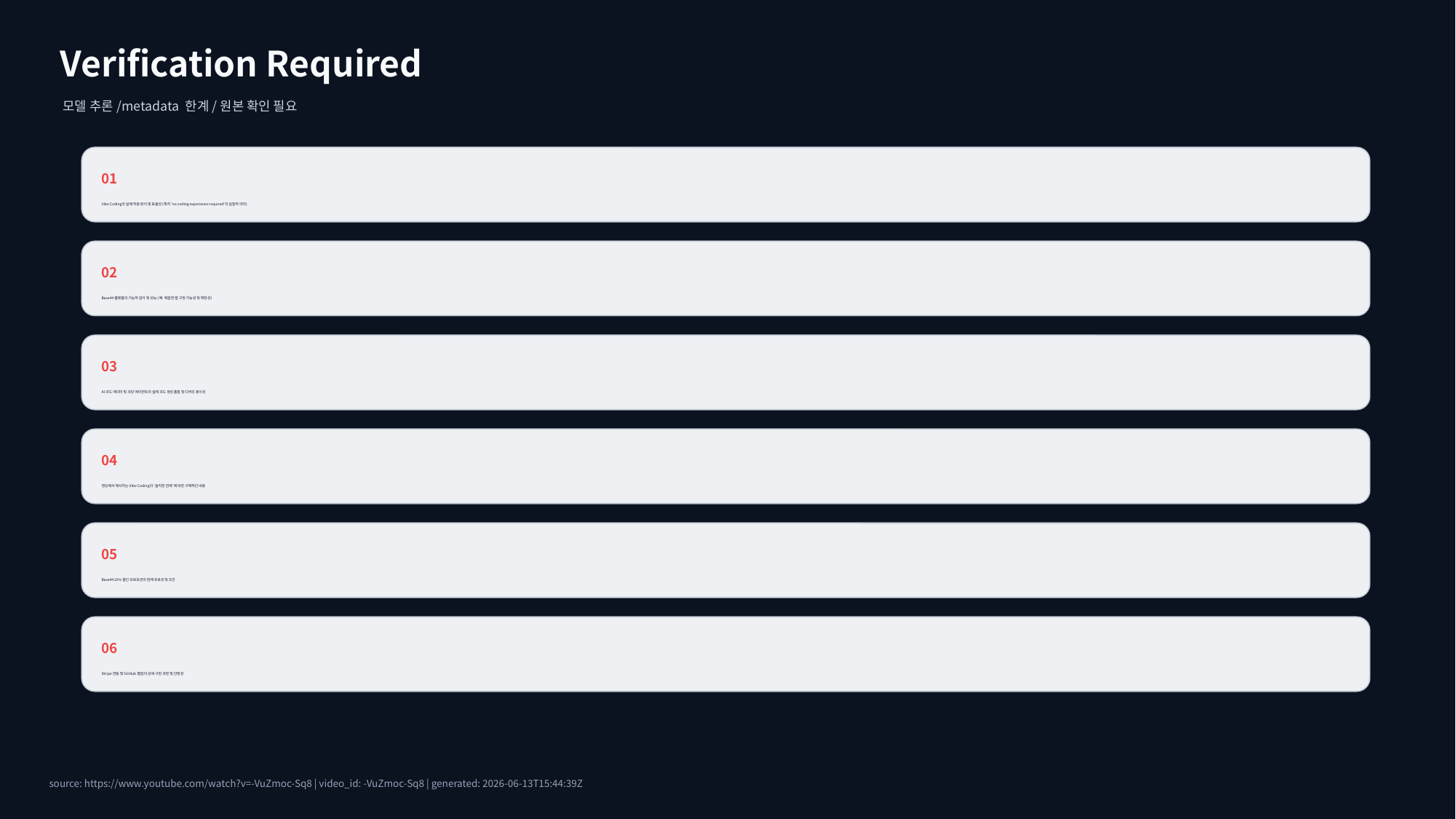

Verification Required
모델 추론/metadata 한계/원본 확인 필요

01
Vibe Coding의 실제 작동 방식 및 효율성 (특히 'no coding experience required'의 실질적 의미)

02
Base44 플랫폼의 기능적 깊이 및 성능 (예: 복잡한 앱 구현 가능성 및 확장성)

03
AI 코드 에디터 및 코딩 에이전트의 실제 코드 생성 품질 및 디버깅 용이성

04
영상에서 제시하는 Vibe Coding의 '솔직한 한계'에 대한 구체적인 내용

05
Base44 20% 할인 프로모션의 현재 유효성 및 조건

06
Stripe 연동 및 GitHub 통합의 상세 구현 과정 및 안정성
source: https://www.youtube.com/watch?v=-VuZmoc-Sq8 | video_id: -VuZmoc-Sq8 | generated: 2026-06-13T15:44:39Z